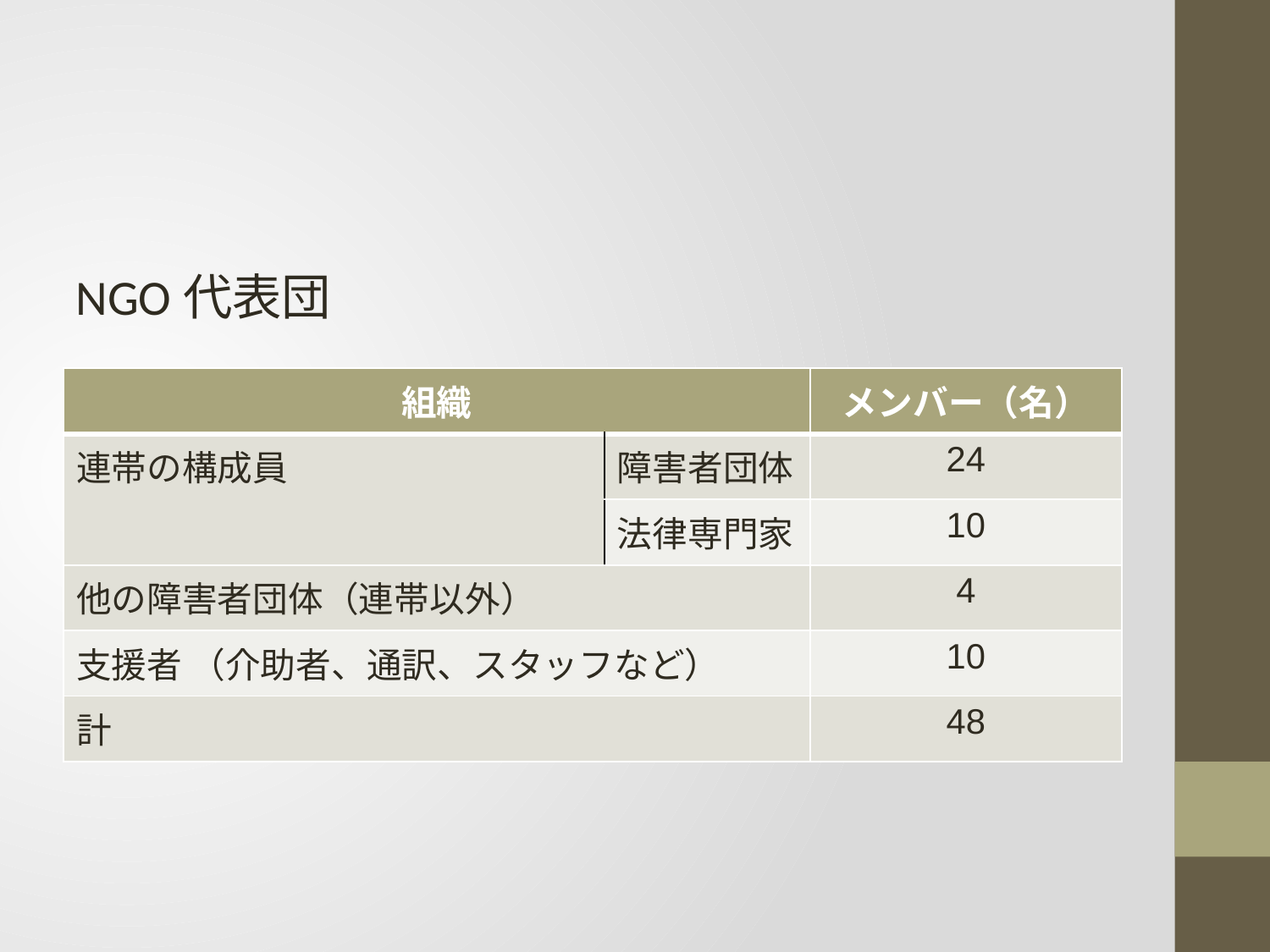

#
NGO代表団
| 組織 |  | メンバー（名） |
| --- | --- | --- |
| 連帯の構成員 | 障害者団体 | 24 |
|  | 法律専門家 | 10 |
| 他の障害者団体（連帯以外） |  | 4 |
| 支援者 （介助者、通訳、スタッフなど） |  | 10 |
| 計 |  | 48 |